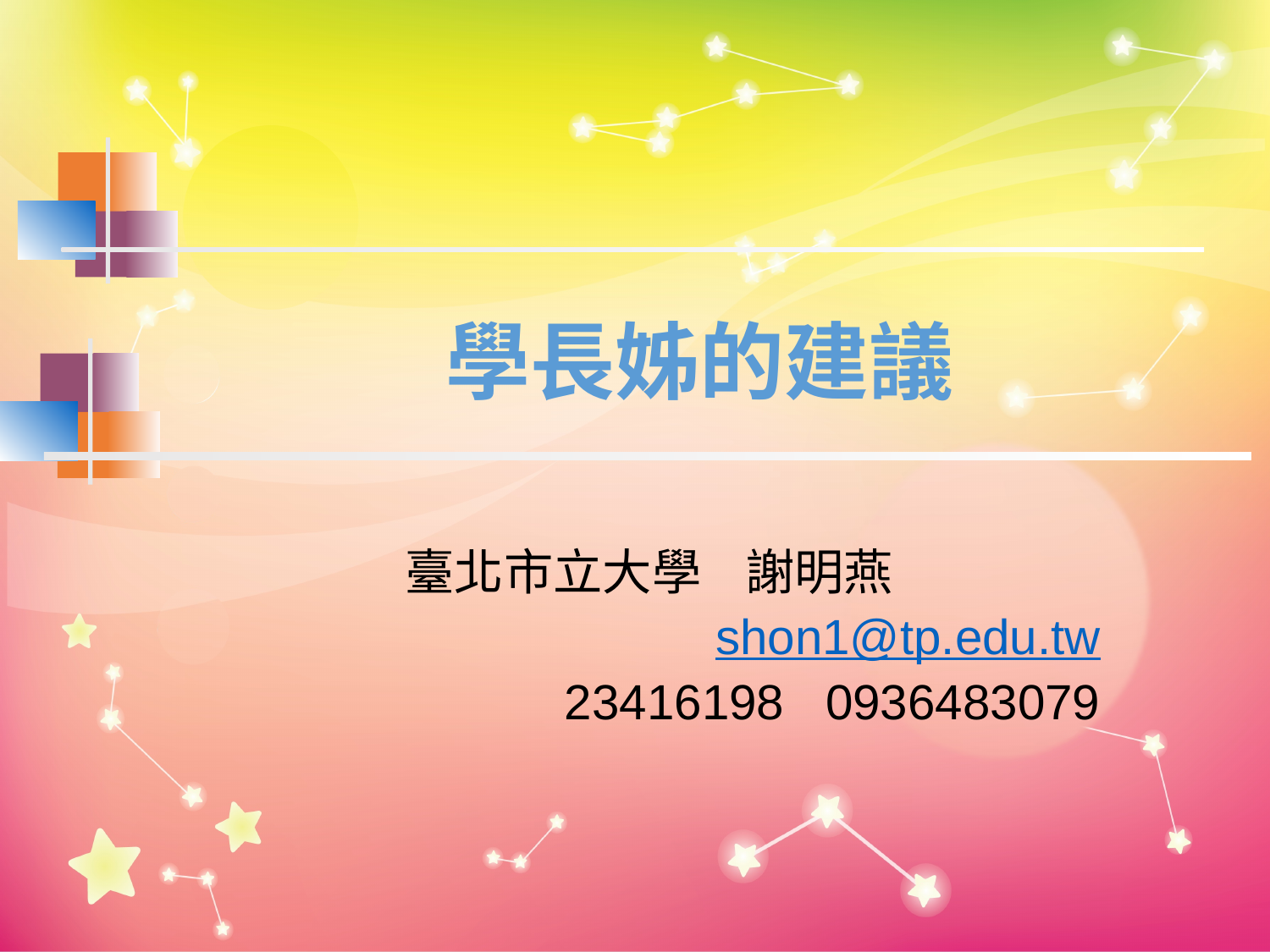

# 學長姊的建議
臺北市立大學    謝明燕
shon1@tp.edu.tw
23416198   0936483079